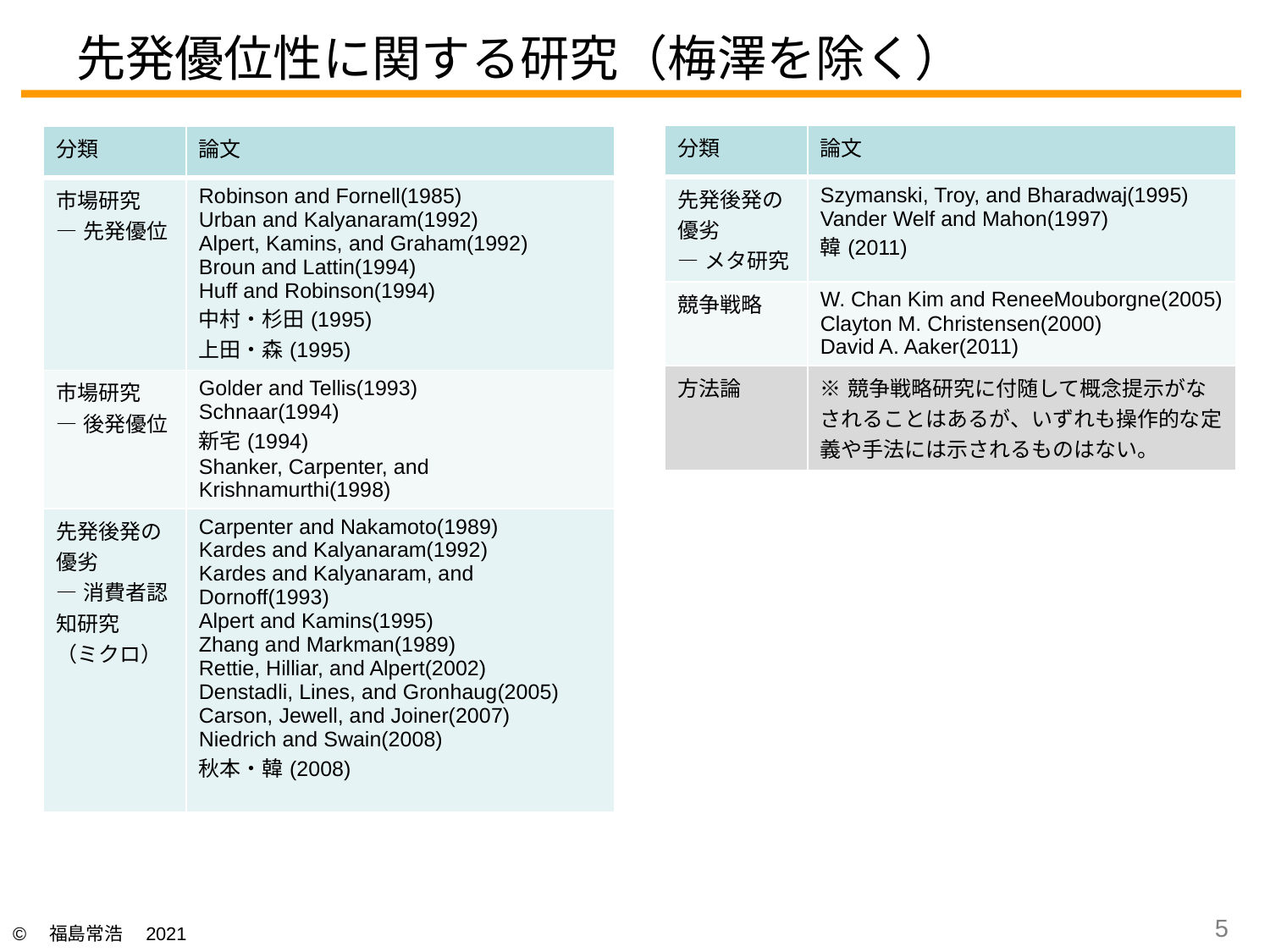

# 先発優位性に関する研究（梅澤を除く）
| 分類 | 論文 |
| --- | --- |
| 先発後発の優劣 ―メタ研究 | Szymanski, Troy, and Bharadwaj(1995) Vander Welf and Mahon(1997) 韓(2011) |
| 競争戦略 | W. Chan Kim and ReneeMouborgne(2005) Clayton M. Christensen(2000) David A. Aaker(2011) |
| 方法論 | ※競争戦略研究に付随して概念提示がなされることはあるが、いずれも操作的な定義や手法には示されるものはない。 |
| 分類 | 論文 |
| --- | --- |
| 市場研究 ―先発優位 | Robinson and Fornell(1985) Urban and Kalyanaram(1992) Alpert, Kamins, and Graham(1992) Broun and Lattin(1994) Huff and Robinson(1994) 中村・杉田(1995) 上田・森(1995) |
| 市場研究 ―後発優位 | Golder and Tellis(1993) Schnaar(1994) 新宅(1994) Shanker, Carpenter, and Krishnamurthi(1998) |
| 先発後発の優劣 ―消費者認知研究 （ミクロ） | Carpenter and Nakamoto(1989) Kardes and Kalyanaram(1992) Kardes and Kalyanaram, and Dornoff(1993) Alpert and Kamins(1995) Zhang and Markman(1989) Rettie, Hilliar, and Alpert(2002) Denstadli, Lines, and Gronhaug(2005) Carson, Jewell, and Joiner(2007) Niedrich and Swain(2008) 秋本・韓(2008) |
5